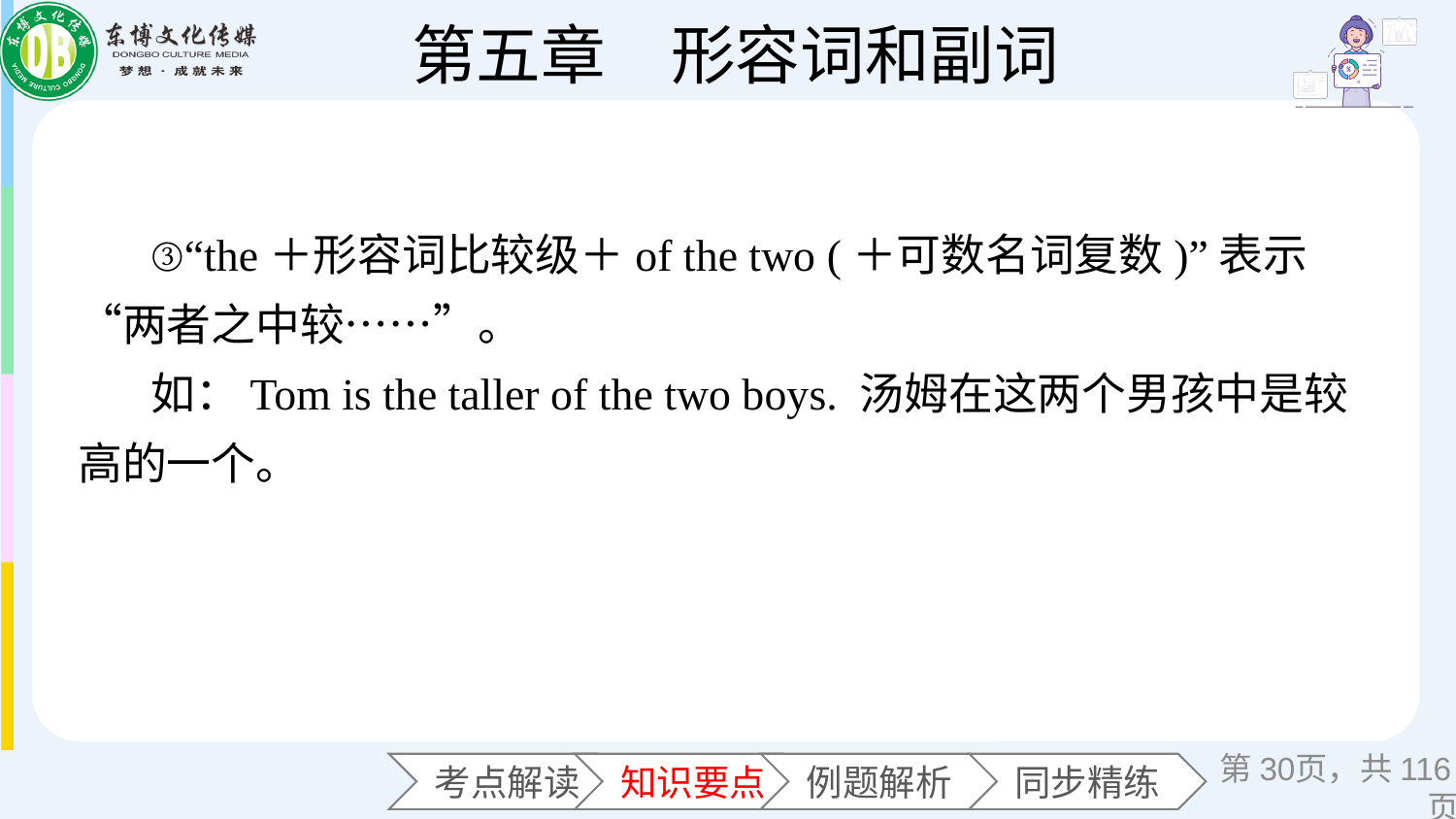

③“the＋形容词比较级＋of the two (＋可数名词复数)”表示“两者之中较……”。
如：Tom is the taller of the two boys. 汤姆在这两个男孩中是较高的一个。
第30页，共116页